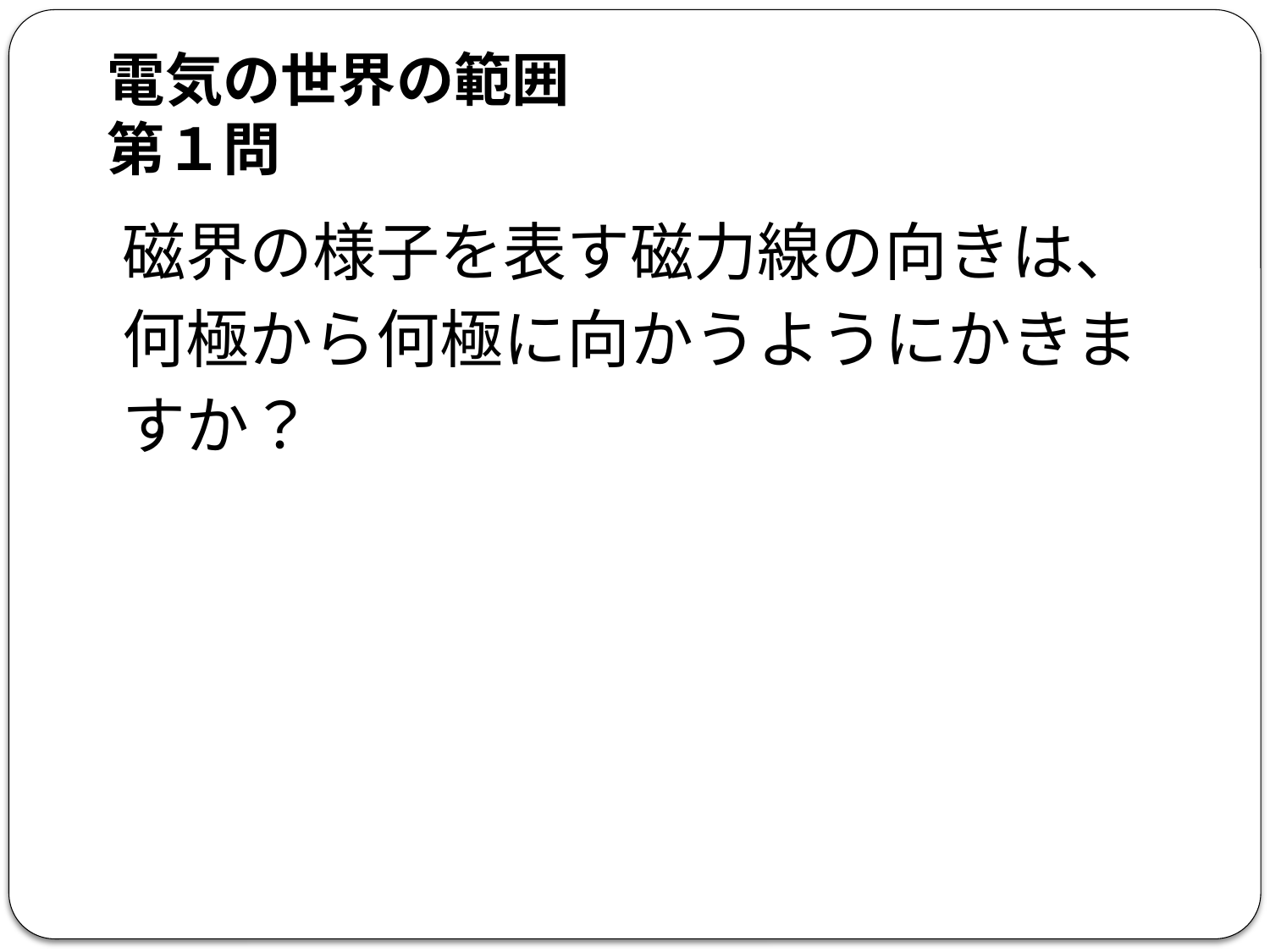

# 電気の世界の範囲 第１問
磁界の様子を表す磁力線の向きは、
何極から何極に向かうようにかきま
すか？